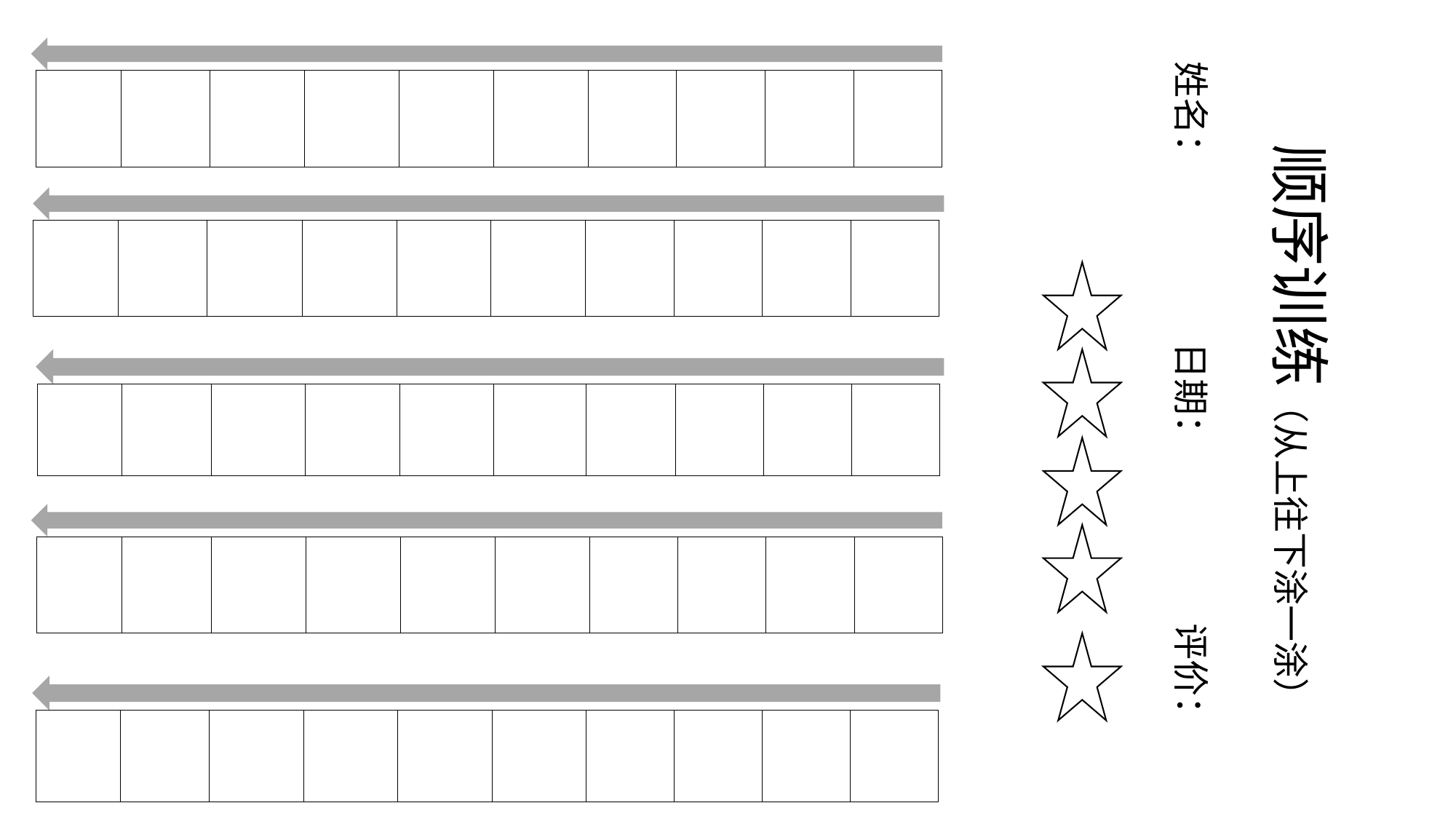

|  |  |  |  |  |  |  |  |  |  |
| --- | --- | --- | --- | --- | --- | --- | --- | --- | --- |

|  |  |  |  |  |  |  |  |  |  |
| --- | --- | --- | --- | --- | --- | --- | --- | --- | --- |

# 顺序训练（从上往下涂一涂）
   姓名：                     日期：                     评价：
|  |  |  |  |  |  |  |  |  |  |
| --- | --- | --- | --- | --- | --- | --- | --- | --- | --- |

|  |  |  |  |  |  |  |  |  |  |
| --- | --- | --- | --- | --- | --- | --- | --- | --- | --- |

|  |  |  |  |  |  |  |  |  |  |
| --- | --- | --- | --- | --- | --- | --- | --- | --- | --- |